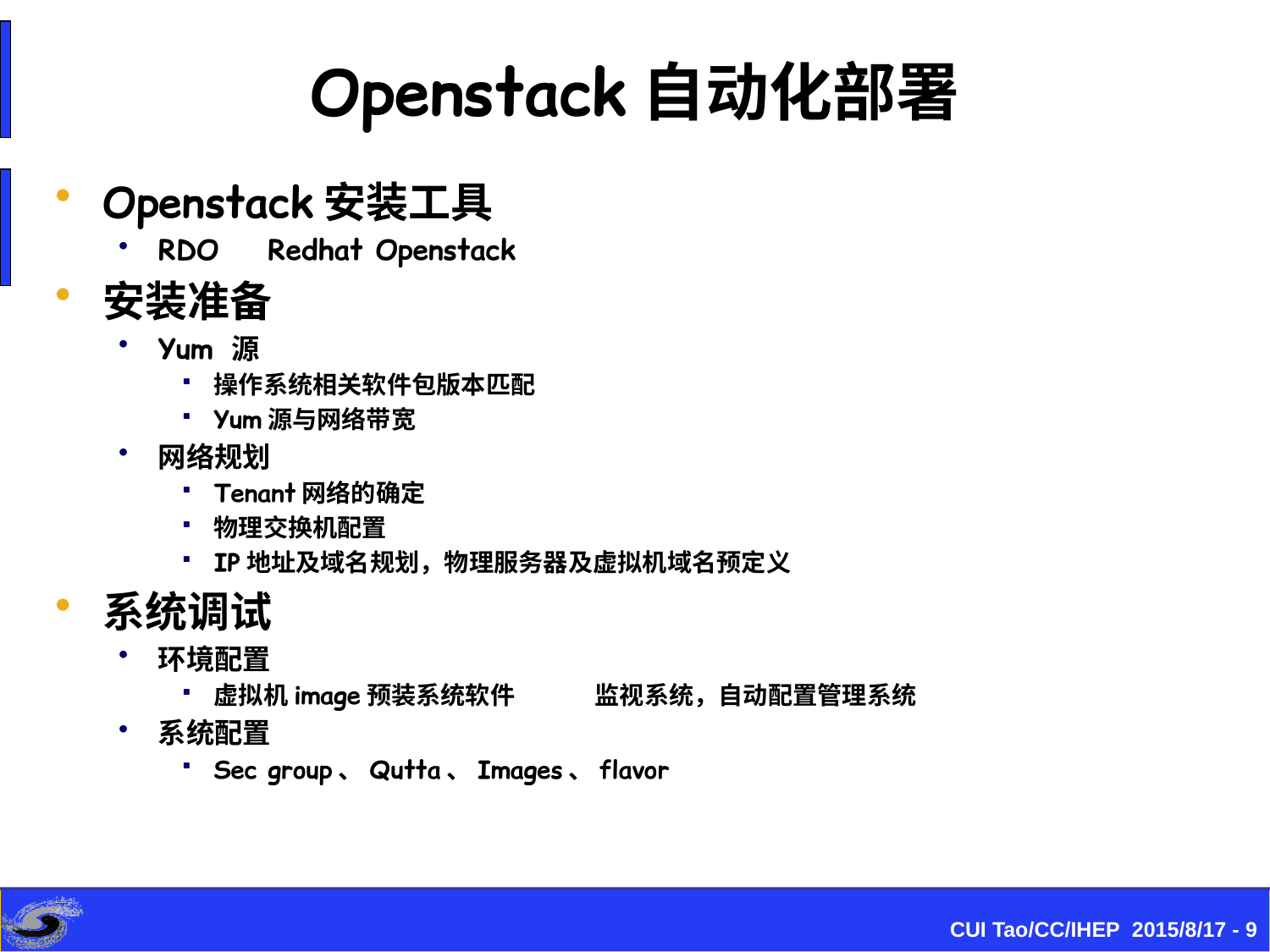

# Openstack自动化部署
Openstack安装工具
RDO    Redhat Openstack
安装准备
Yum 源
操作系统相关软件包版本匹配
Yum源与网络带宽
网络规划
Tenant网络的确定
物理交换机配置
IP地址及域名规划，物理服务器及虚拟机域名预定义
系统调试
环境配置
虚拟机image预装系统软件	监视系统，自动配置管理系统
系统配置
Sec group、Qutta、Images、flavor
CUI Tao/CC/IHEP  2015/8/17 - 9